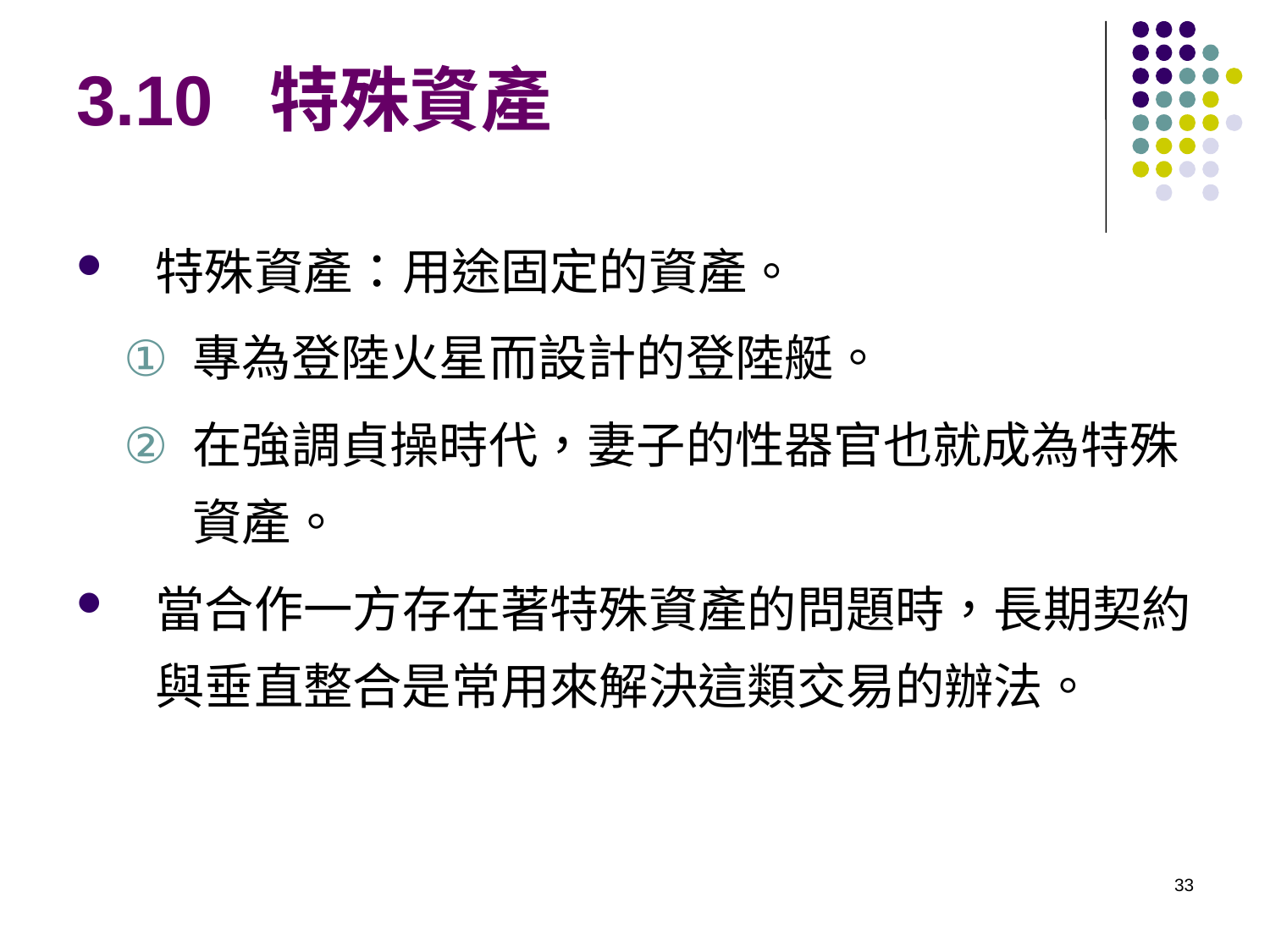

# 3.10  特殊資產
特殊資產：用途固定的資產。
專為登陸火星而設計的登陸艇。
在強調貞操時代，妻子的性器官也就成為特殊資產。
當合作一方存在著特殊資產的問題時，長期契約與垂直整合是常用來解決這類交易的辦法。

33